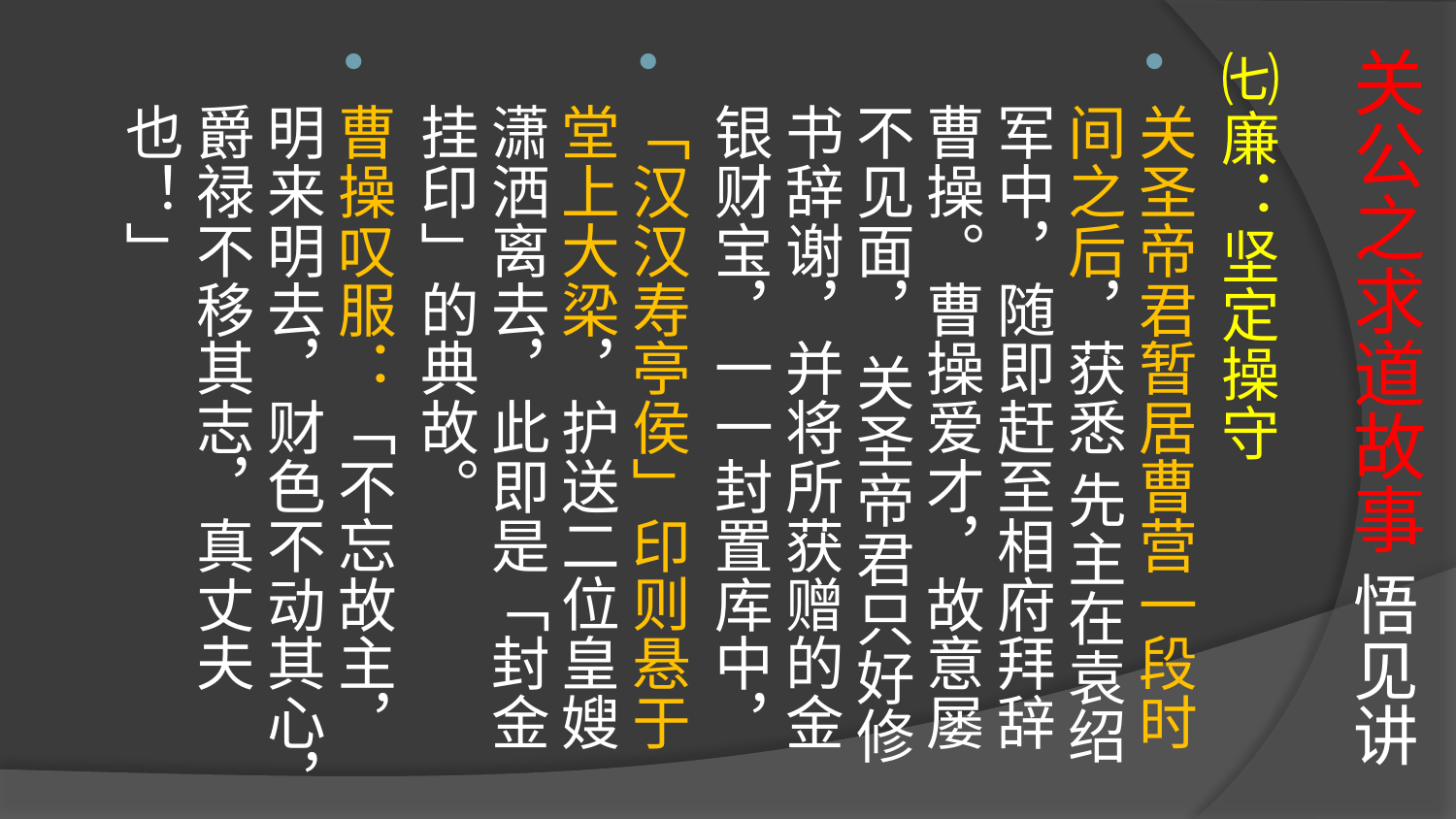

# 关公之求道故事 悟见讲
㈦廉：坚定操守
关圣帝君暂居曹营一段时间之后，获悉 先主在袁绍军中，随即赶至相府拜辞曹操。曹操爱才，故意屡不见面， 关圣帝君只好修书辞谢，并将所获赠的金银财宝，一一封置库中，
「汉汉寿亭侯」印则悬于堂上大梁，护送二位皇嫂潇洒离去，此即是「封金挂印」的典故。
曹操叹服：「不忘故主，明来明去，财色不动其心，爵禄不移其志，真丈夫也！」